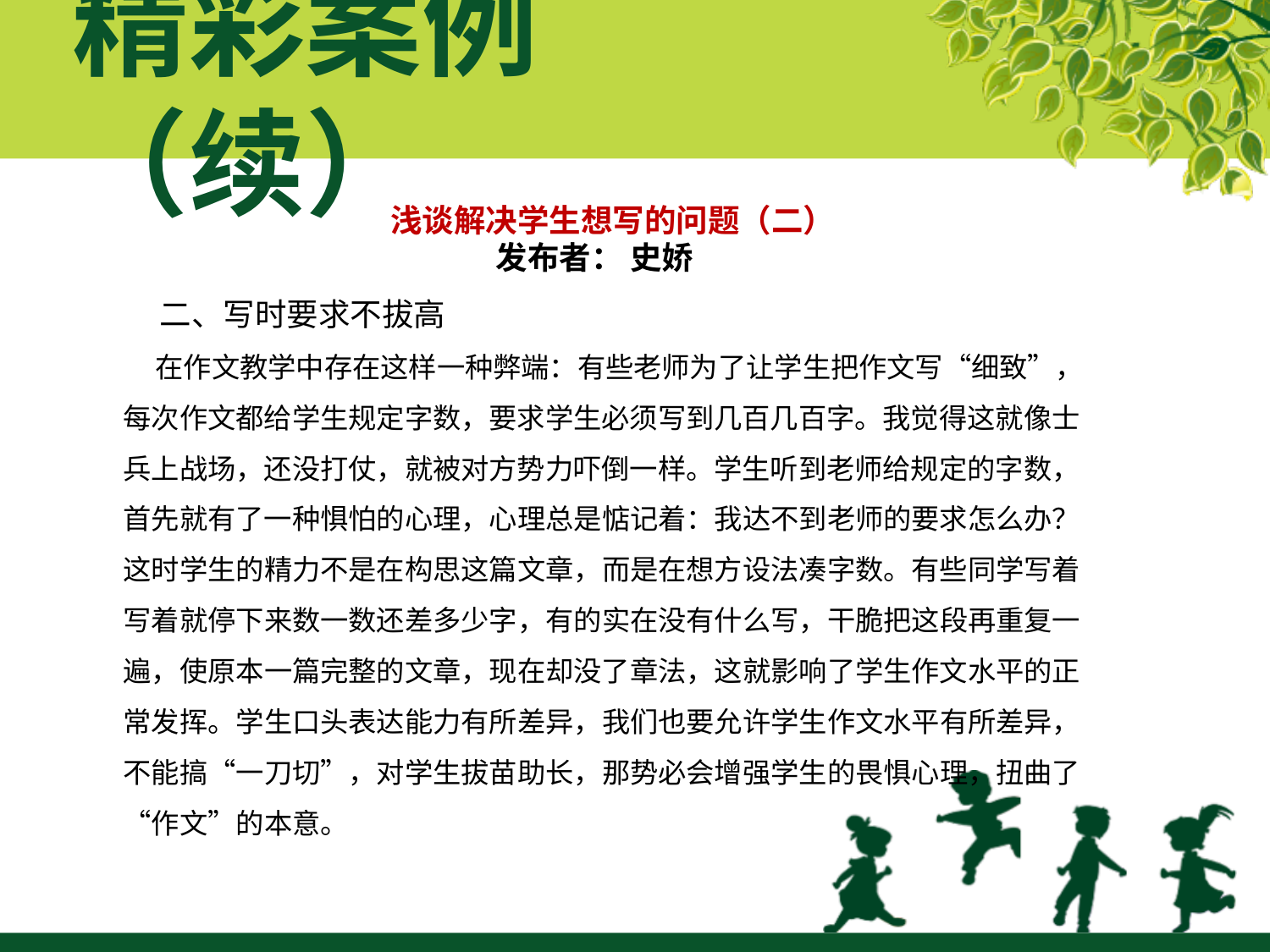

# 精彩案例（续）
浅谈解决学生想写的问题（二）
发布者： 史娇
    二、写时要求不拔高
    在作文教学中存在这样一种弊端：有些老师为了让学生把作文写“细致”，每次作文都给学生规定字数，要求学生必须写到几百几百字。我觉得这就像士兵上战场，还没打仗，就被对方势力吓倒一样。学生听到老师给规定的字数，首先就有了一种惧怕的心理，心理总是惦记着：我达不到老师的要求怎么办？这时学生的精力不是在构思这篇文章，而是在想方设法凑字数。有些同学写着写着就停下来数一数还差多少字，有的实在没有什么写，干脆把这段再重复一遍，使原本一篇完整的文章，现在却没了章法，这就影响了学生作文水平的正常发挥。学生口头表达能力有所差异，我们也要允许学生作文水平有所差异，不能搞“一刀切”，对学生拔苗助长，那势必会增强学生的畏惧心理，扭曲了“作文”的本意。